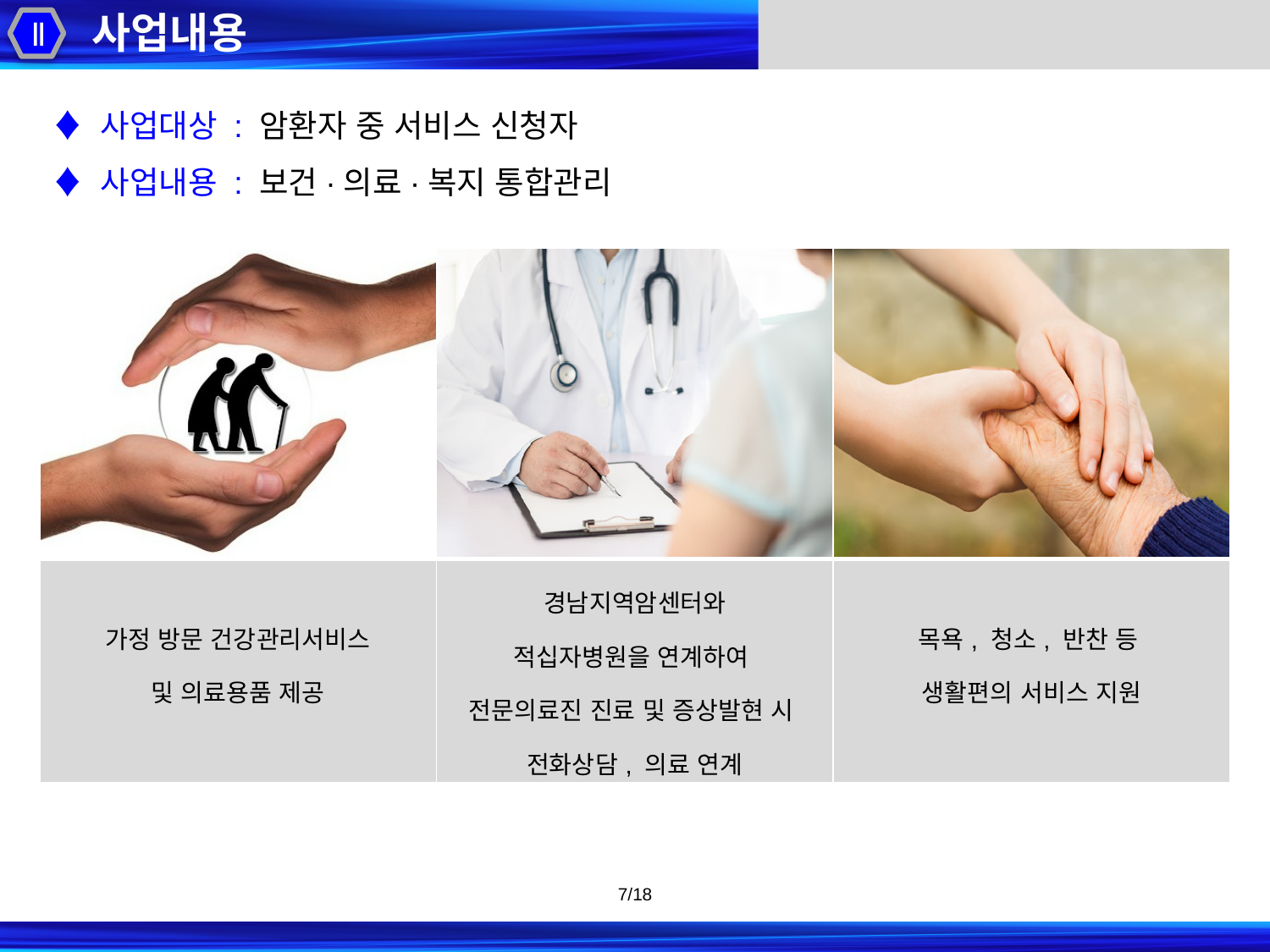

사업내용

Ⅱ
♦ 사업대상 : 암환자 중 서비스 신청자
♦ 사업내용 : 보건·의료·복지 통합관리

|  |  |  |
| --- | --- | --- |
| 가정 방문 건강관리서비스 및 의료용품 제공 | 경남지역암센터와 적십자병원을 연계하여 전문의료진 진료 및 증상발현 시 전화상담, 의료 연계 | 목욕, 청소, 반찬 등 생활편의 서비스 지원 |
7/18